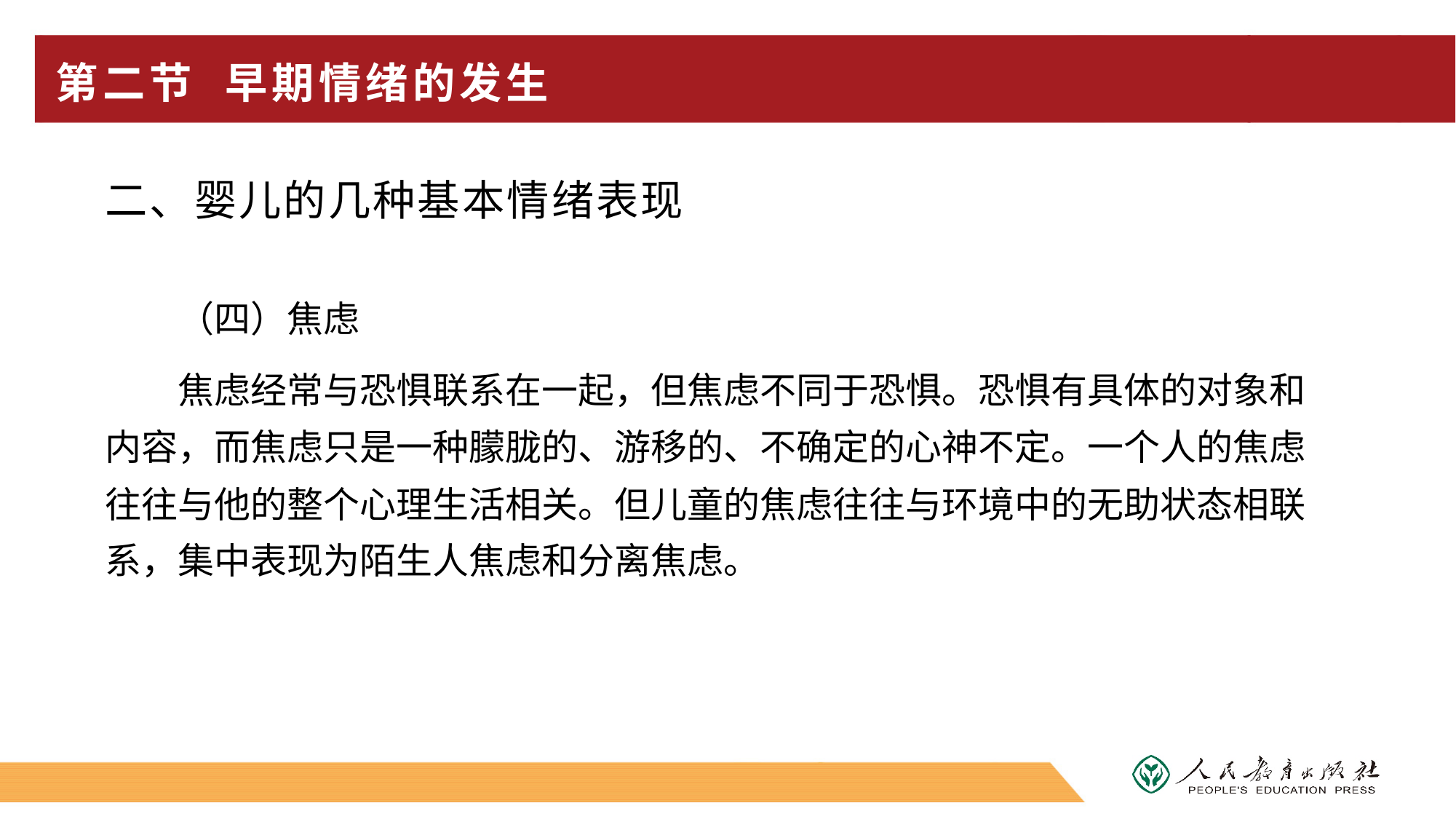

# 第二节  早期情绪的发生
二、婴儿的几种基本情绪表现
（四）焦虑
焦虑经常与恐惧联系在一起，但焦虑不同于恐惧。恐惧有具体的对象和内容，而焦虑只是一种朦胧的、游移的、不确定的心神不定。一个人的焦虑往往与他的整个心理生活相关。但儿童的焦虑往往与环境中的无助状态相联系，集中表现为陌生人焦虑和分离焦虑。